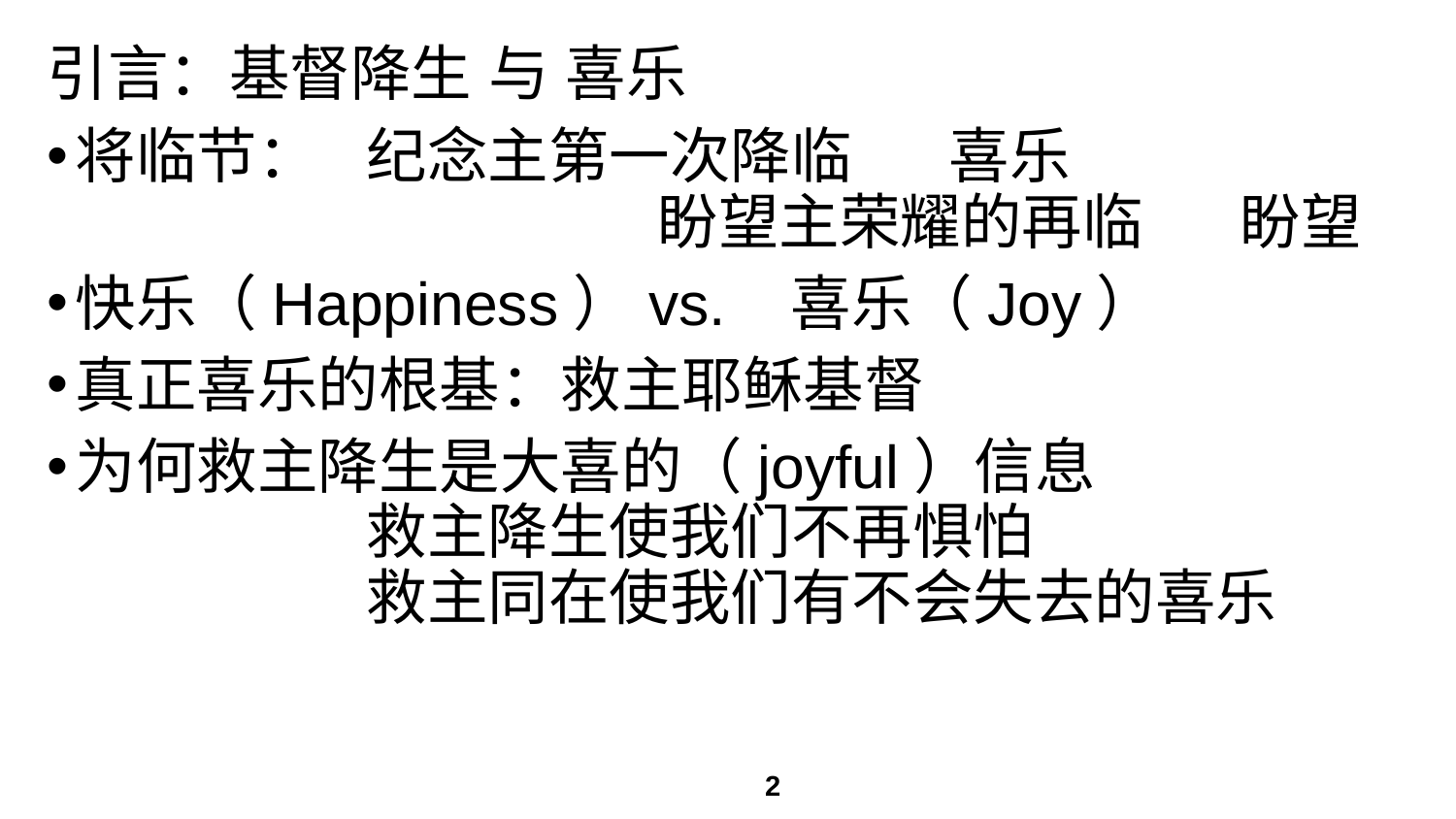

# 引言：基督降生 与 喜乐
将临节：	纪念主第一次降临	喜乐
				盼望主荣耀的再临	盼望
快乐（Happiness）vs.   喜乐（Joy）
真正喜乐的根基：救主耶稣基督
为何救主降生是大喜的（joyful）信息
		救主降生使我们不再惧怕
		救主同在使我们有不会失去的喜乐
2